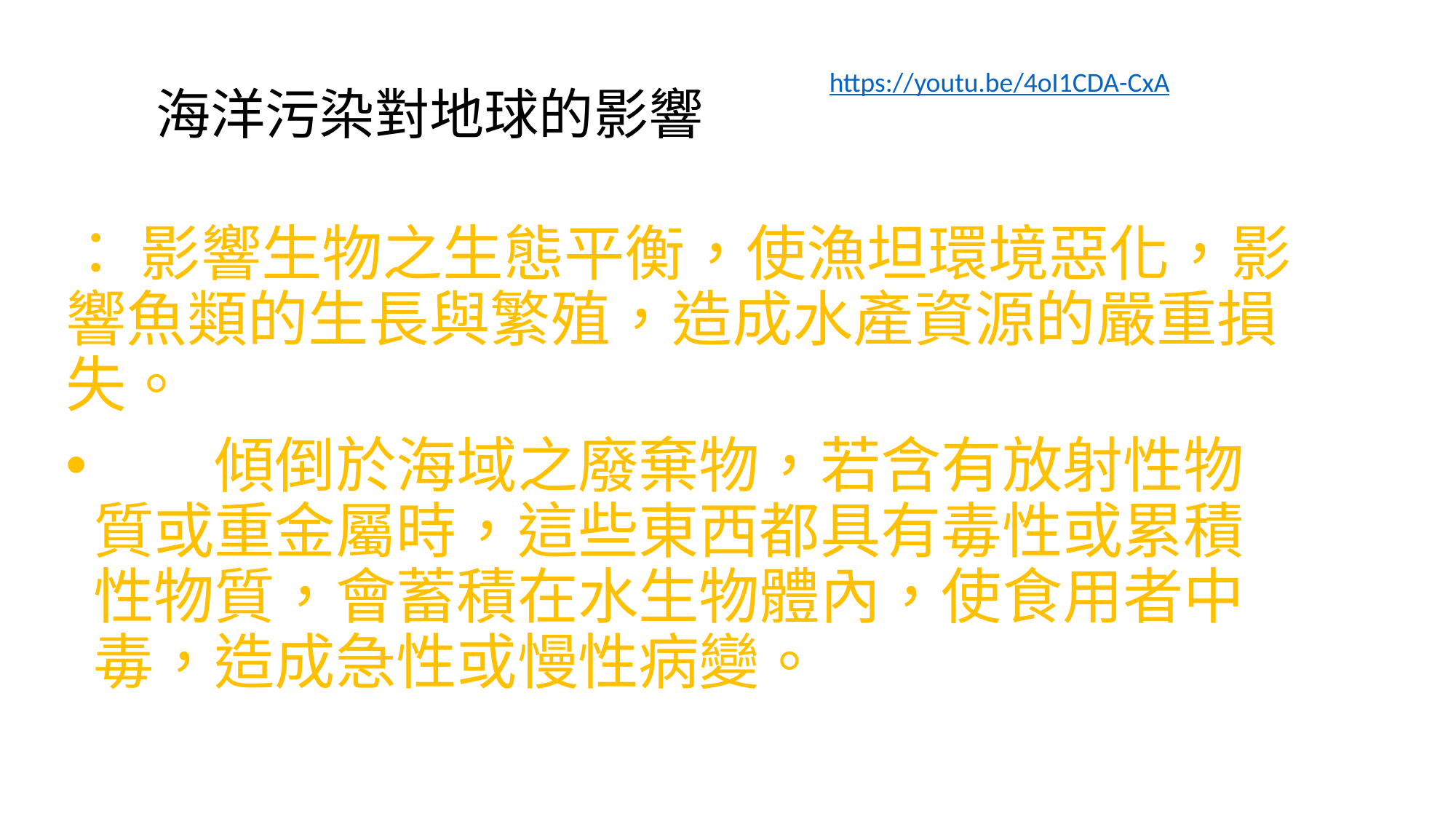

https://youtu.be/4oI1CDA-CxA
# 海洋污染對地球的影響
： 影響生物之生態平衡，使漁坦環境惡化，影響魚類的生長與繁殖，造成水產資源的嚴重損失。
　　傾倒於海域之廢棄物，若含有放射性物質或重金屬時，這些東西都具有毒性或累積性物質，會蓄積在水生物體內，使食用者中毒，造成急性或慢性病變。